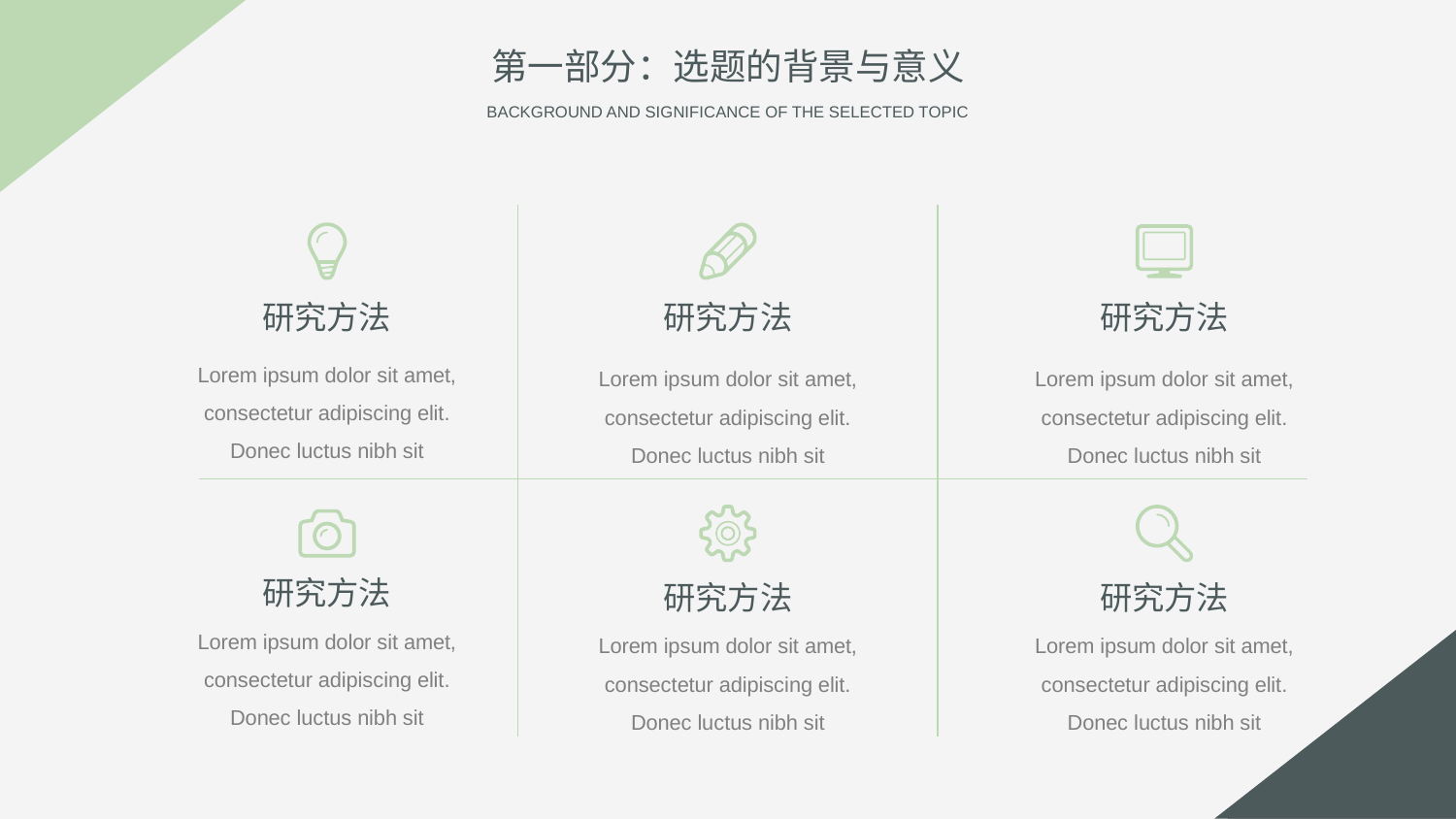

第一部分：选题的背景与意义
BACKGROUND AND SIGNIFICANCE OF THE SELECTED TOPIC

研究方法
研究方法
研究方法
Lorem ipsum dolor sit amet, consectetur adipiscing elit. Donec luctus nibh sit
Lorem ipsum dolor sit amet, consectetur adipiscing elit. Donec luctus nibh sit
Lorem ipsum dolor sit amet, consectetur adipiscing elit. Donec luctus nibh sit

研究方法
研究方法
研究方法
Lorem ipsum dolor sit amet, consectetur adipiscing elit. Donec luctus nibh sit
Lorem ipsum dolor sit amet, consectetur adipiscing elit. Donec luctus nibh sit
Lorem ipsum dolor sit amet, consectetur adipiscing elit. Donec luctus nibh sit